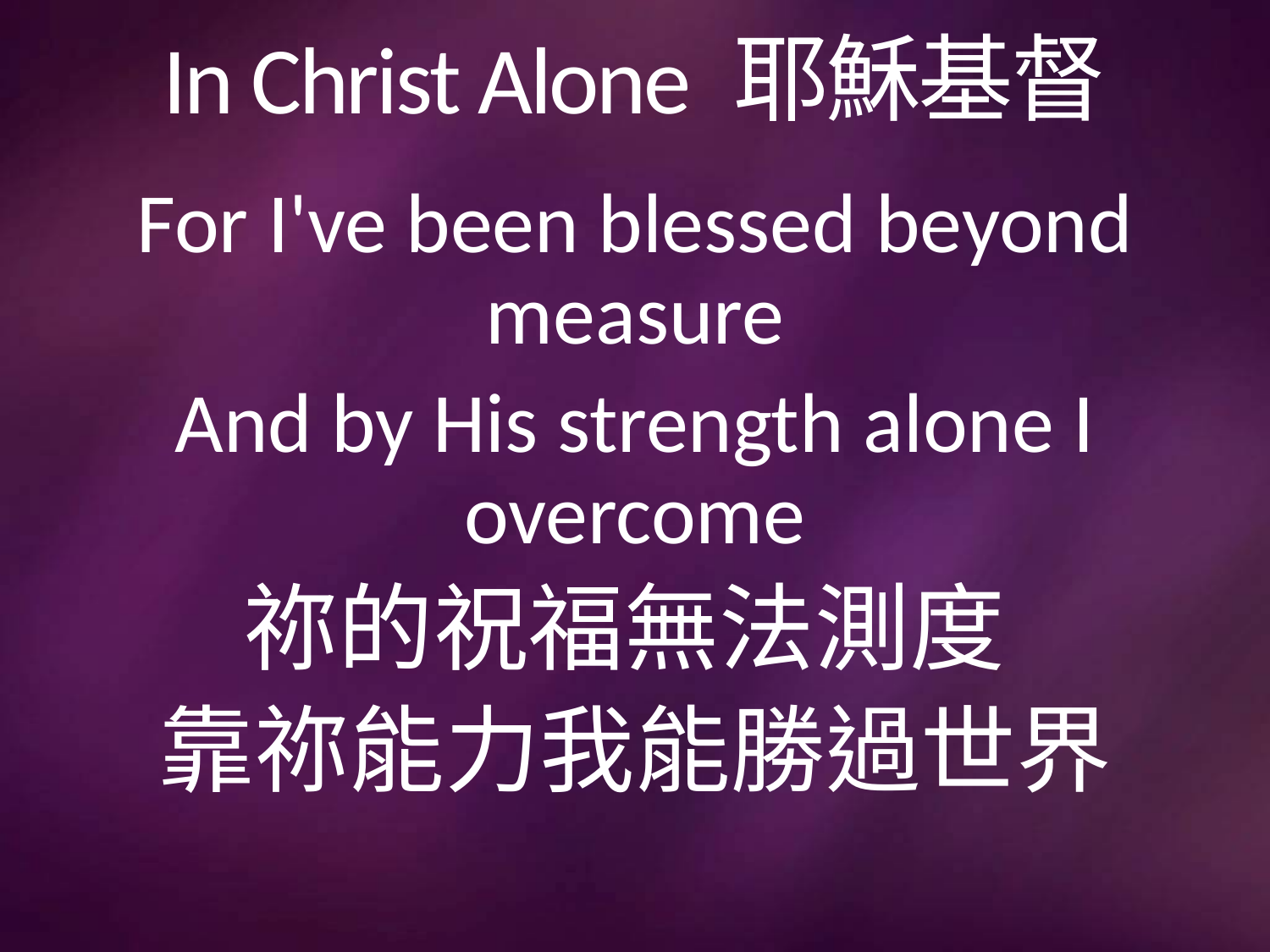

# In Christ Alone 耶穌基督
For I've been blessed beyond measure
And by His strength alone I overcome
祢的祝福無法測度
靠祢能力我能勝過世界